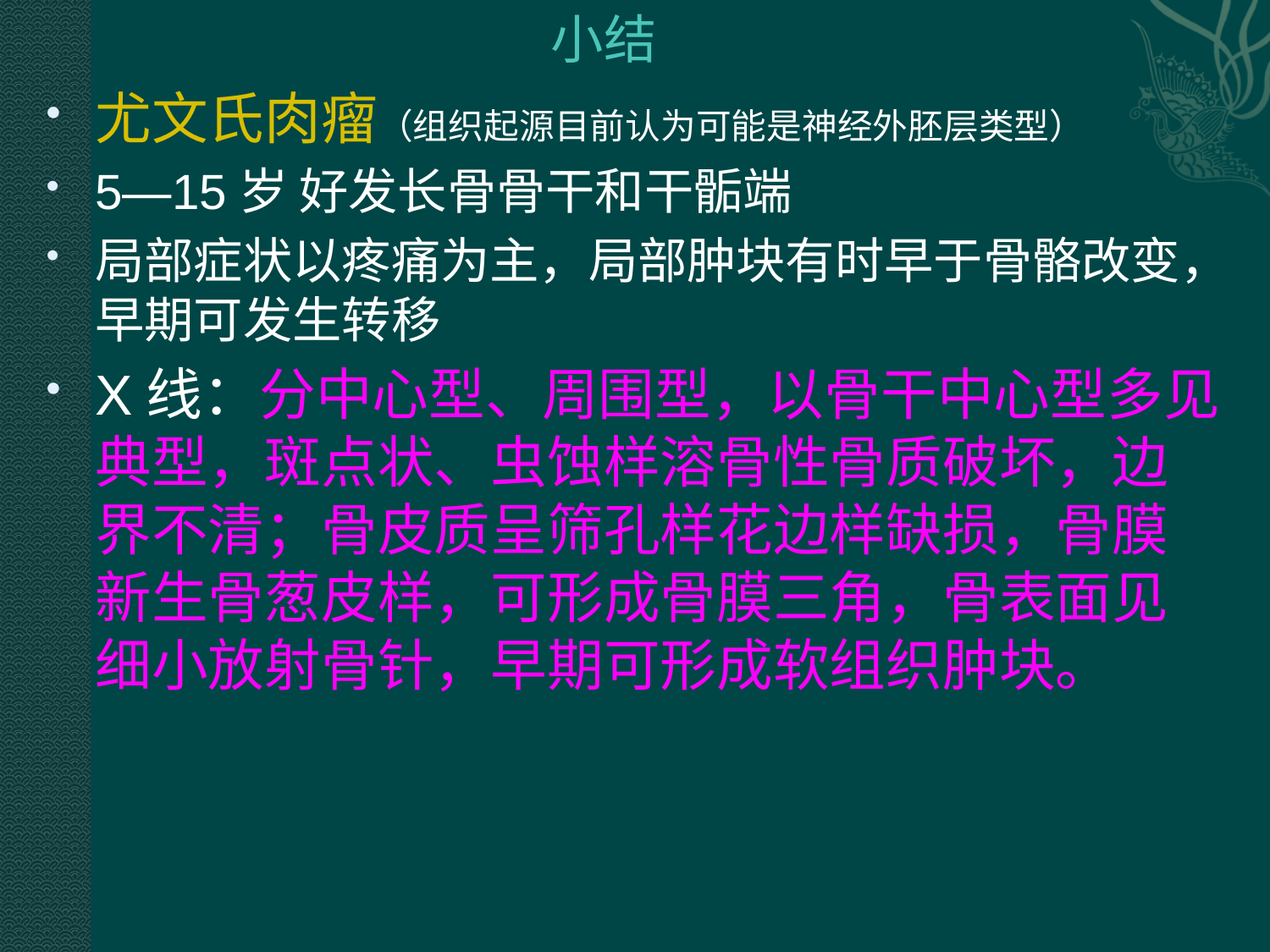

# 小结
尤文氏肉瘤（组织起源目前认为可能是神经外胚层类型）
5—15岁 好发长骨骨干和干骺端
局部症状以疼痛为主，局部肿块有时早于骨骼改变，早期可发生转移
X线：分中心型、周围型，以骨干中心型多见典型，斑点状、虫蚀样溶骨性骨质破坏，边界不清；骨皮质呈筛孔样花边样缺损，骨膜新生骨葱皮样，可形成骨膜三角，骨表面见细小放射骨针，早期可形成软组织肿块。